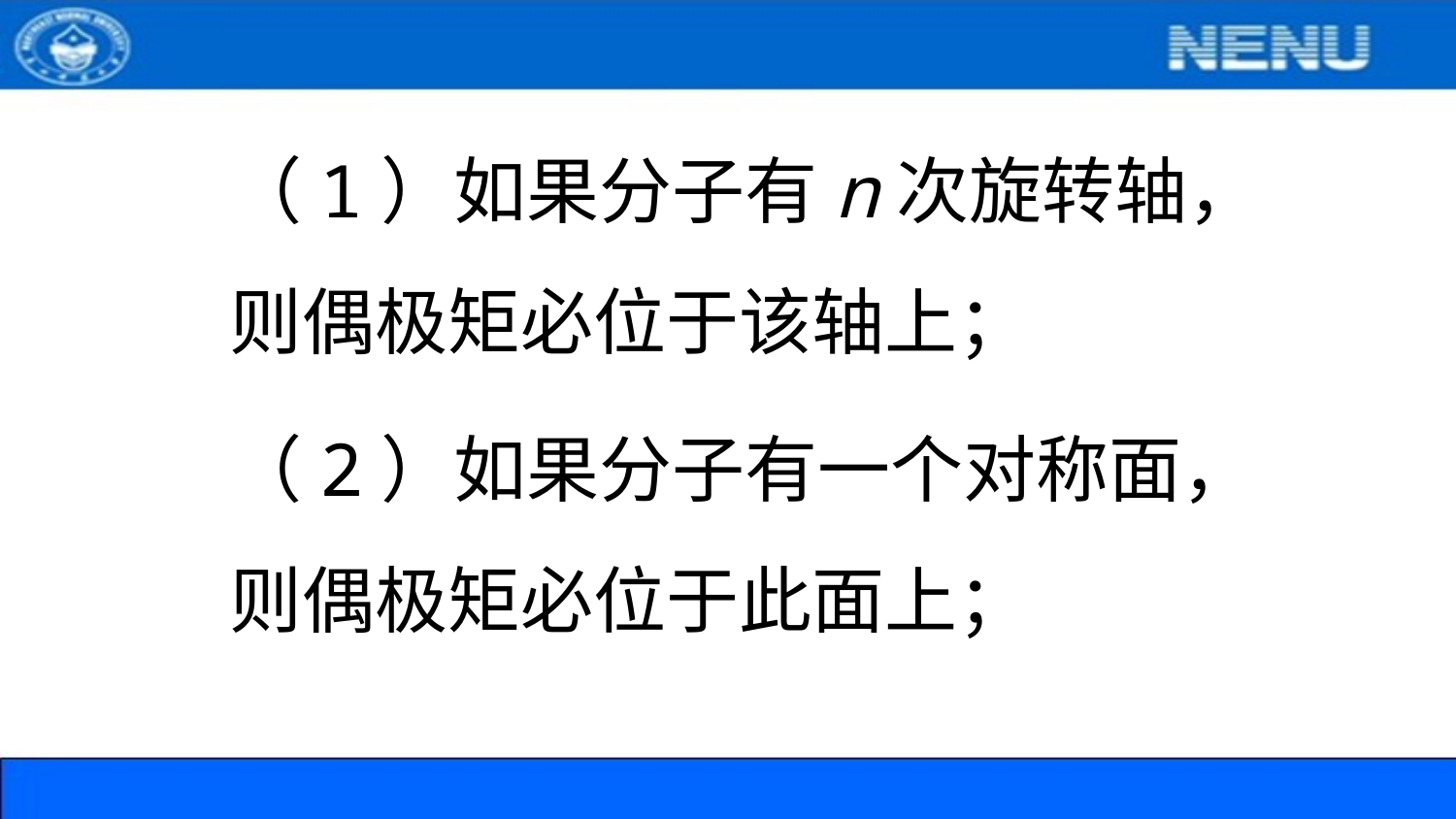

（1）如果分子有n次旋转轴，则偶极矩必位于该轴上；
（2）如果分子有一个对称面，则偶极矩必位于此面上；